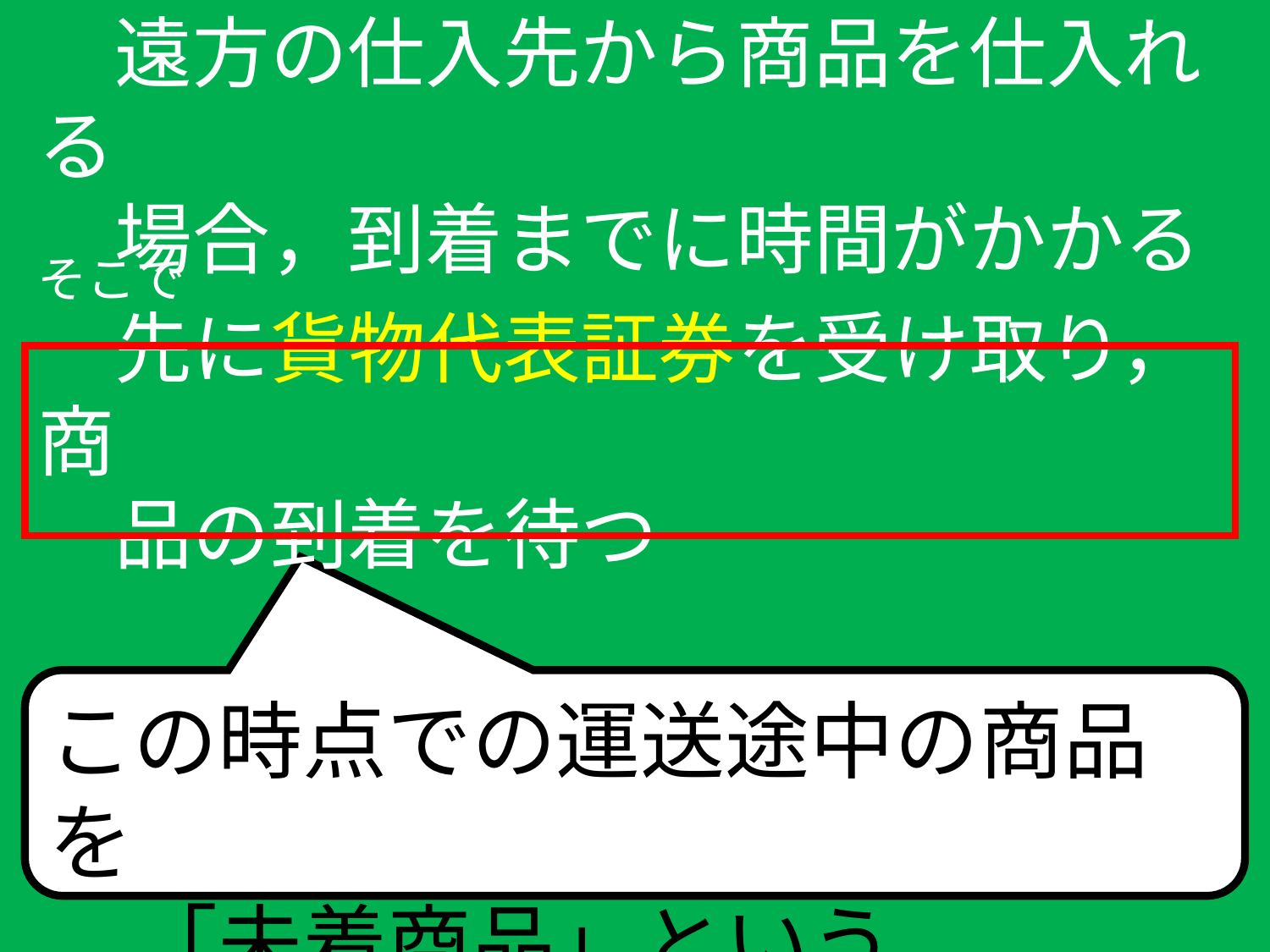

遠方の仕入先から商品を仕入れる
　場合，到着までに時間がかかる
そこで
　先に貨物代表証券を受け取り，商
　品の到着を待つ

この時点での運送途中の商品を
　「未着商品」という